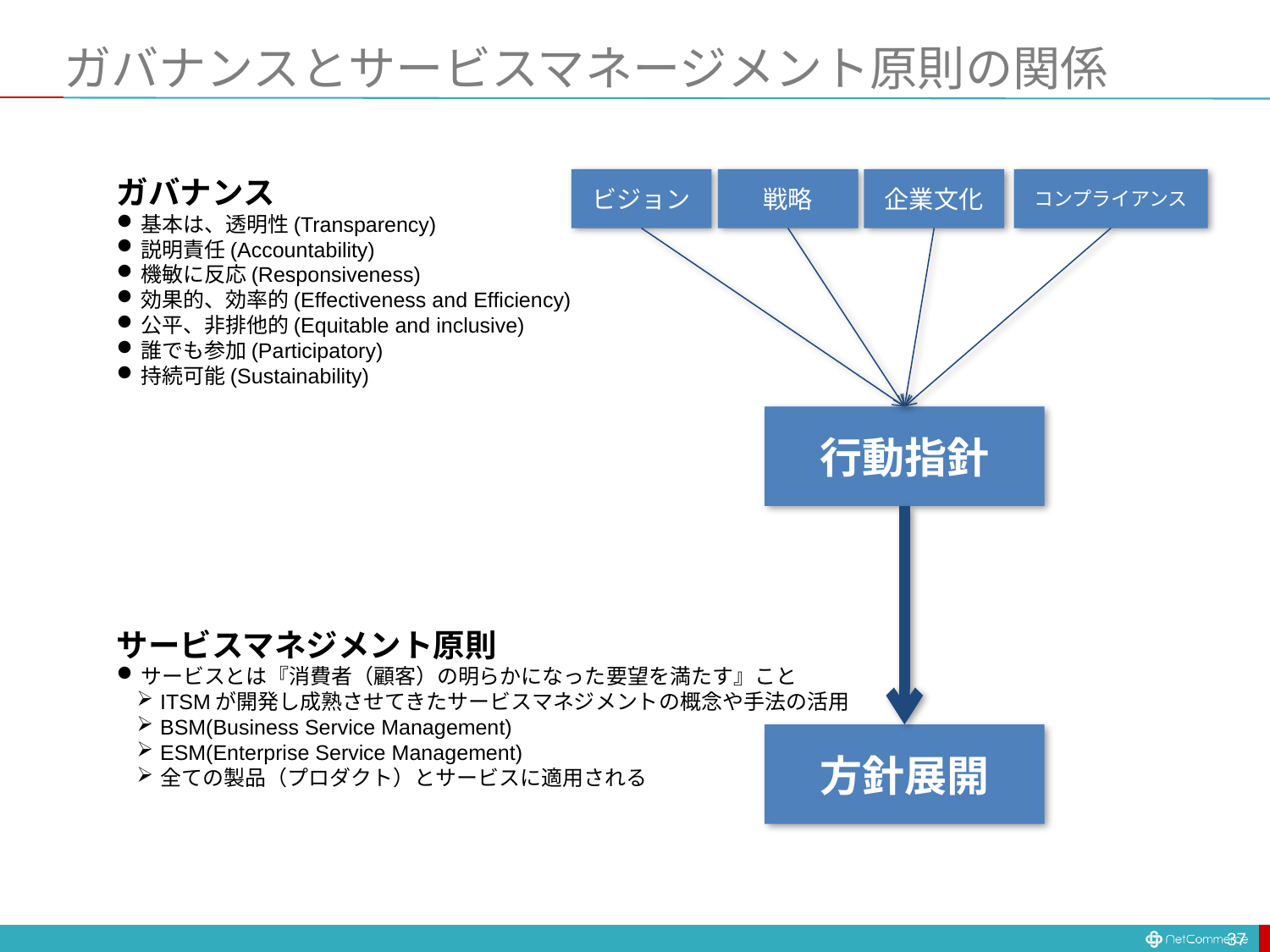

# ガバナンスとサービスマネージメント原則の関係
ガバナンス
基本は、透明性(Transparency)
説明責任(Accountability)
機敏に反応(Responsiveness)
効果的、効率的(Effectiveness and Efficiency)
公平、非排他的(Equitable and inclusive)
誰でも参加(Participatory)
持続可能(Sustainability)
ビジョン
戦略
企業文化
コンプライアンス
行動指針
サービスマネジメント原則
サービスとは『消費者（顧客）の明らかになった要望を満たす』こと
ITSMが開発し成熟させてきたサービスマネジメントの概念や手法の活用
BSM(Business Service Management)
ESM(Enterprise Service Management)
全ての製品（プロダクト）とサービスに適用される
方針展開
37